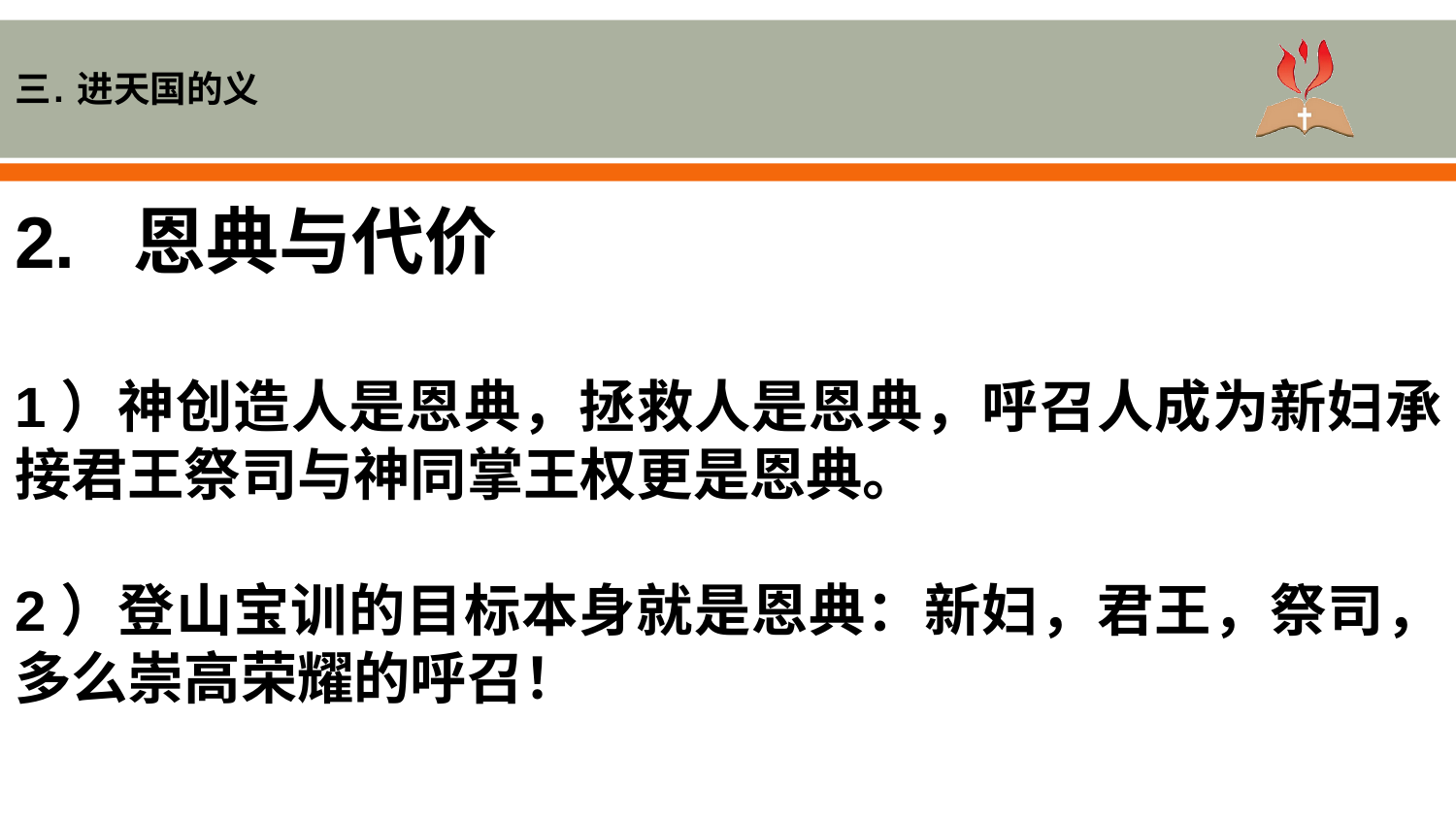

三. 进天国的义
2.  恩典与代价

1）神创造人是恩典，拯救人是恩典，呼召人成为新妇承接君王祭司与神同掌王权更是恩典。

2）登山宝训的目标本身就是恩典：新妇，君王，祭司，多么崇高荣耀的呼召！